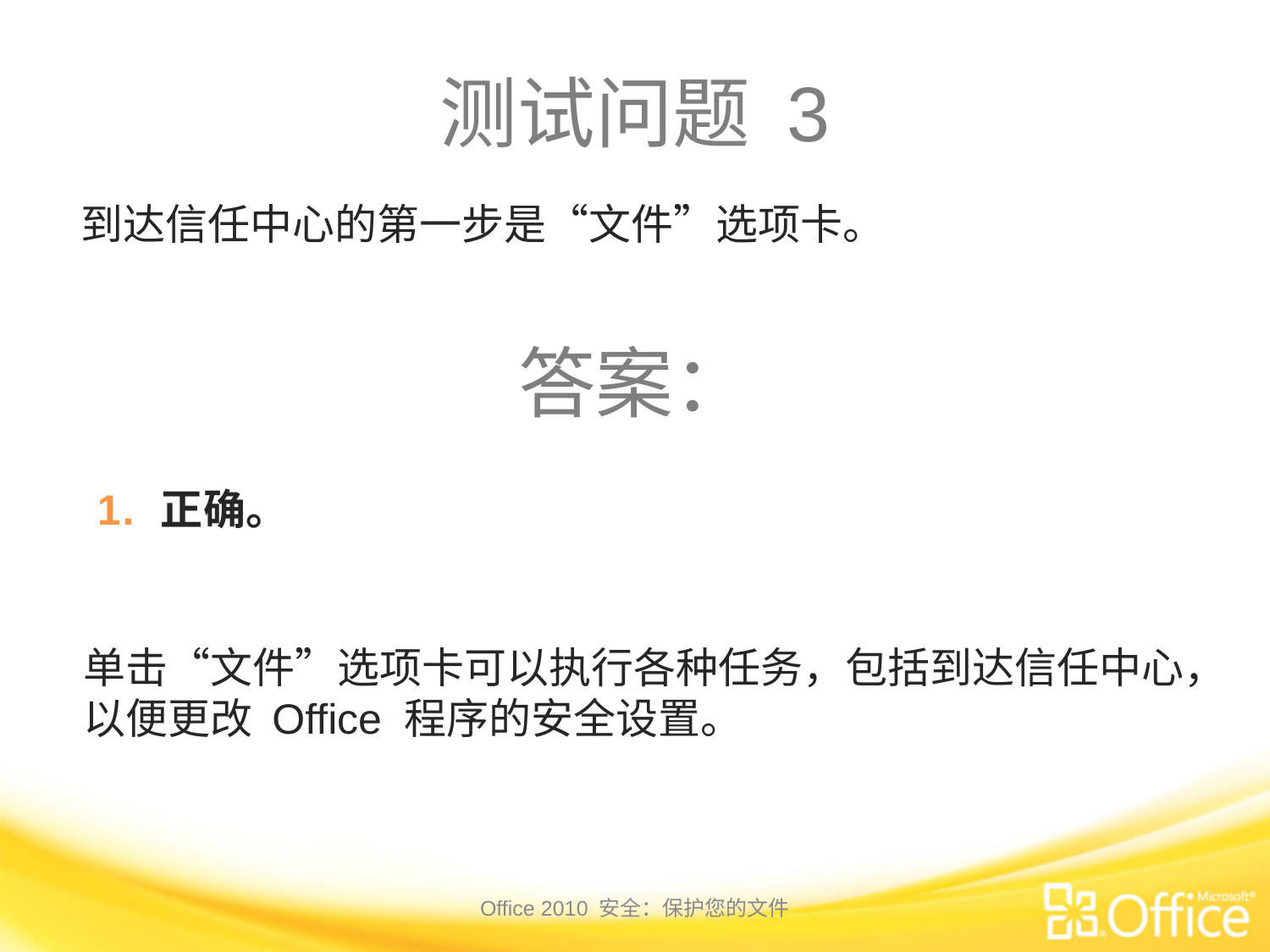

# 测试问题 3
到达信任中心的第一步是“文件”选项卡。
答案：
正确。
单击“文件”选项卡可以执行各种任务，包括到达信任中心，以便更改 Office 程序的安全设置。
Office 2010 安全：保护您的文件